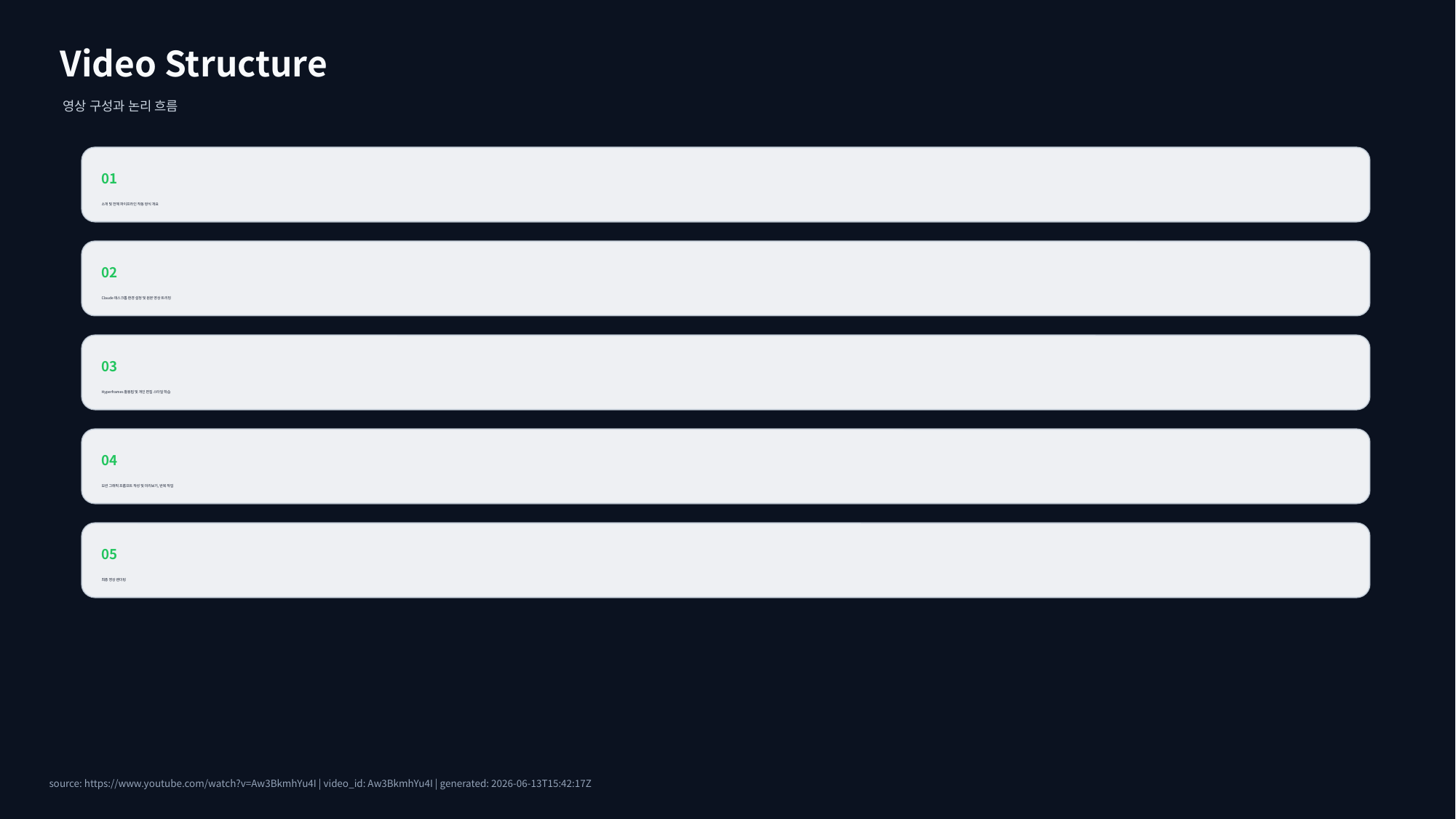

Video Structure
영상 구성과 논리 흐름

01
소개 및 전체 파이프라인 작동 방식 개요

02
Claude 데스크톱 환경 설정 및 원본 영상 트리밍

03
Hyperframes 활용법 및 개인 편집 스타일 학습

04
모션 그래픽 프롬프트 작성 및 미리보기, 반복 작업

05
최종 영상 렌더링
source: https://www.youtube.com/watch?v=Aw3BkmhYu4I | video_id: Aw3BkmhYu4I | generated: 2026-06-13T15:42:17Z